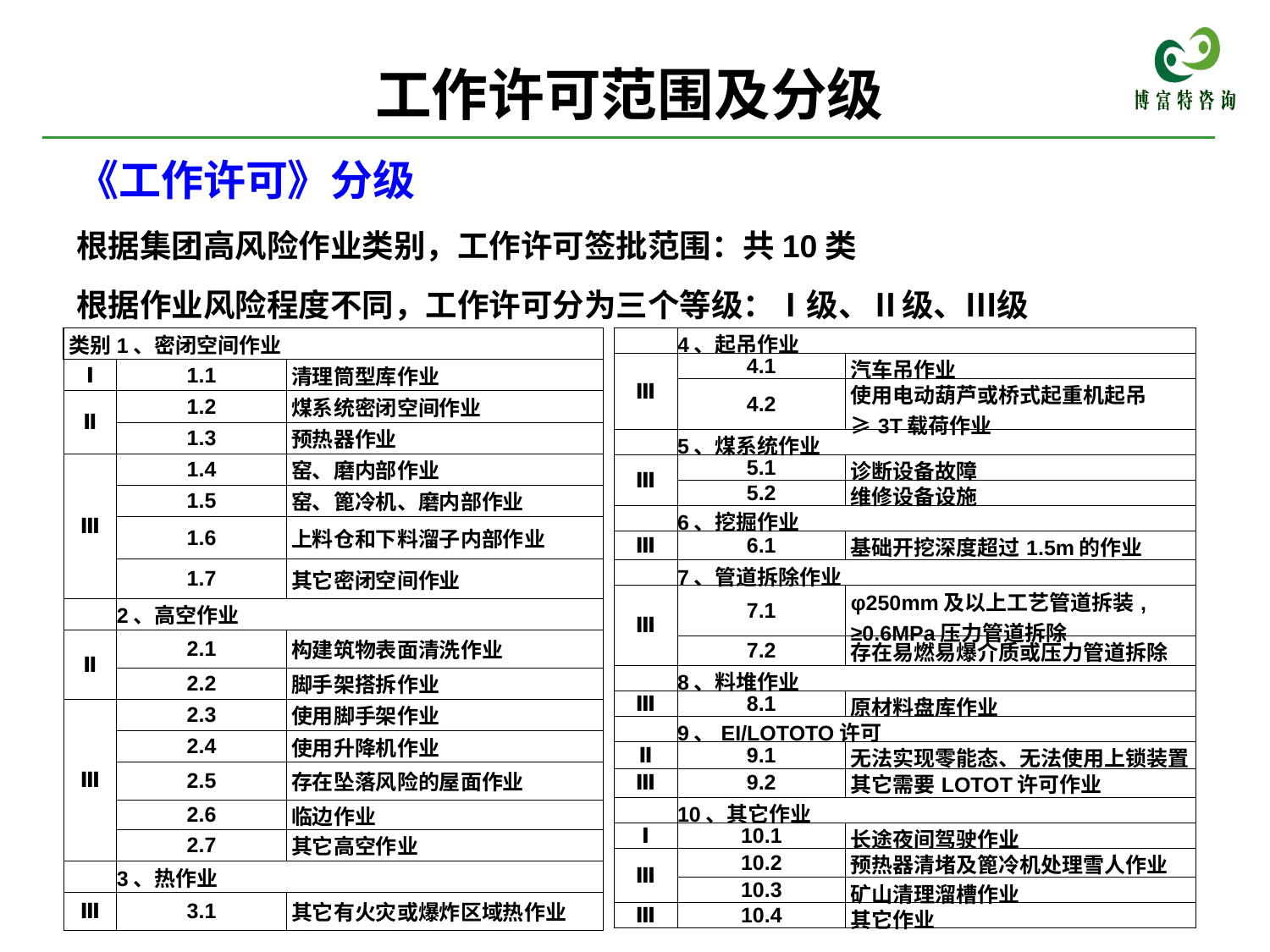

工作许可范围及分级
《工作许可》分级
根据集团高风险作业类别，工作许可签批范围：共10类
根据作业风险程度不同，工作许可分为三个等级：Ⅰ级、Ⅱ级、Ⅲ级

| 类别 | 1、密闭空间作业 |  |
| --- | --- | --- |
| Ⅰ | 1.1 | 清理筒型库作业 |
| Ⅱ | 1.2 | 煤系统密闭空间作业 |
|  | 1.3 | 预热器作业 |
| Ⅲ | 1.4 | 窑、磨内部作业 |
|  | 1.5 | 窑、篦冷机、磨内部作业 |
|  | 1.6 | 上料仓和下料溜子内部作业 |
|  | 1.7 | 其它密闭空间作业 |
|  | 2、高空作业 |  |
| Ⅱ | 2.1 | 构建筑物表面清洗作业 |
|  | 2.2 | 脚手架搭拆作业 |
| Ⅲ | 2.3 | 使用脚手架作业 |
|  | 2.4 | 使用升降机作业 |
|  | 2.5 | 存在坠落风险的屋面作业 |
|  | 2.6 | 临边作业 |
|  | 2.7 | 其它高空作业 |
|  | 3、热作业 |  |
| Ⅲ | 3.1 | 其它有火灾或爆炸区域热作业 |
|  | 4、起吊作业 |  |
| --- | --- | --- |
| Ⅲ | 4.1 | 汽车吊作业 |
|  | 4.2 | 使用电动葫芦或桥式起重机起吊≥3T载荷作业 |
|  | 5、煤系统作业 |  |
| Ⅲ | 5.1 | 诊断设备故障 |
|  | 5.2 | 维修设备设施 |
|  | 6、挖掘作业 |  |
| Ⅲ | 6.1 | 基础开挖深度超过1.5m的作业 |
|  | 7、管道拆除作业 |  |
| Ⅲ | 7.1 | φ250mm及以上工艺管道拆装, ≥0.6MPa压力管道拆除 |
|  | 7.2 | 存在易燃易爆介质或压力管道拆除 |
|  | 8、料堆作业 |  |
| Ⅲ | 8.1 | 原材料盘库作业 |
|  | 9、EI/LOTOTO许可 |  |
| Ⅱ | 9.1 | 无法实现零能态、无法使用上锁装置 |
| Ⅲ | 9.2 | 其它需要LOTOT许可作业 |
|  | 10、其它作业 |  |
| Ⅰ | 10.1 | 长途夜间驾驶作业 |
| Ⅲ | 10.2 | 预热器清堵及篦冷机处理雪人作业 |
|  | 10.3 | 矿山清理溜槽作业 |
| Ⅲ | 10.4 | 其它作业 |